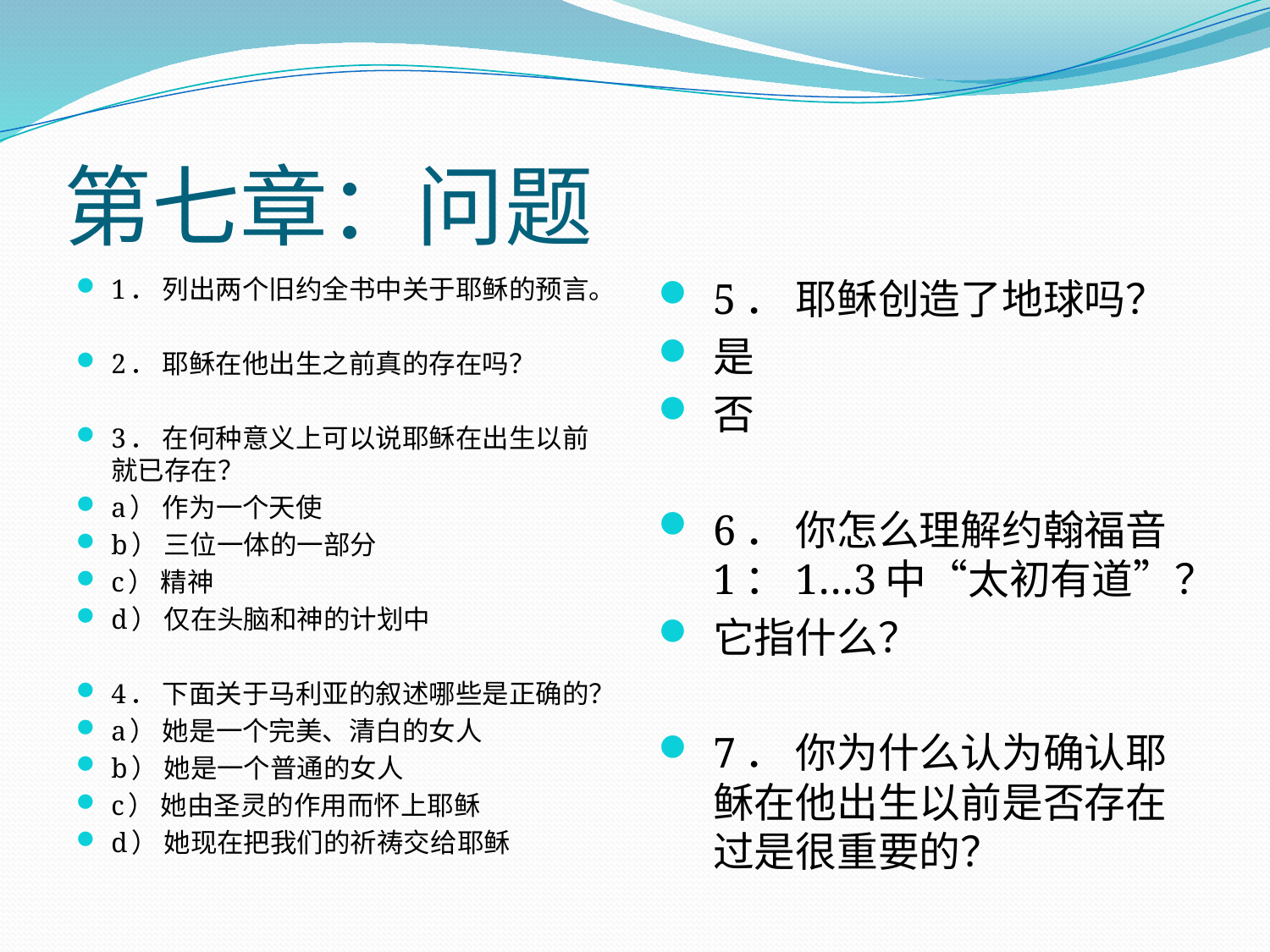

# 第七章：问题
1． 列出两个旧约全书中关于耶稣的预言。

2． 耶稣在他出生之前真的存在吗？

3． 在何种意义上可以说耶稣在出生以前就已存在？
a） 作为一个天使
b） 三位一体的一部分
c） 精神
d） 仅在头脑和神的计划中

4． 下面关于马利亚的叙述哪些是正确的？
a） 她是一个完美、清白的女人
b） 她是一个普通的女人
c） 她由圣灵的作用而怀上耶稣
d） 她现在把我们的祈祷交给耶稣
5． 耶稣创造了地球吗？
是
否

6． 你怎么理解约翰福音1：1…3中“太初有道”？
它指什么？

7． 你为什么认为确认耶稣在他出生以前是否存在过是很重要的？